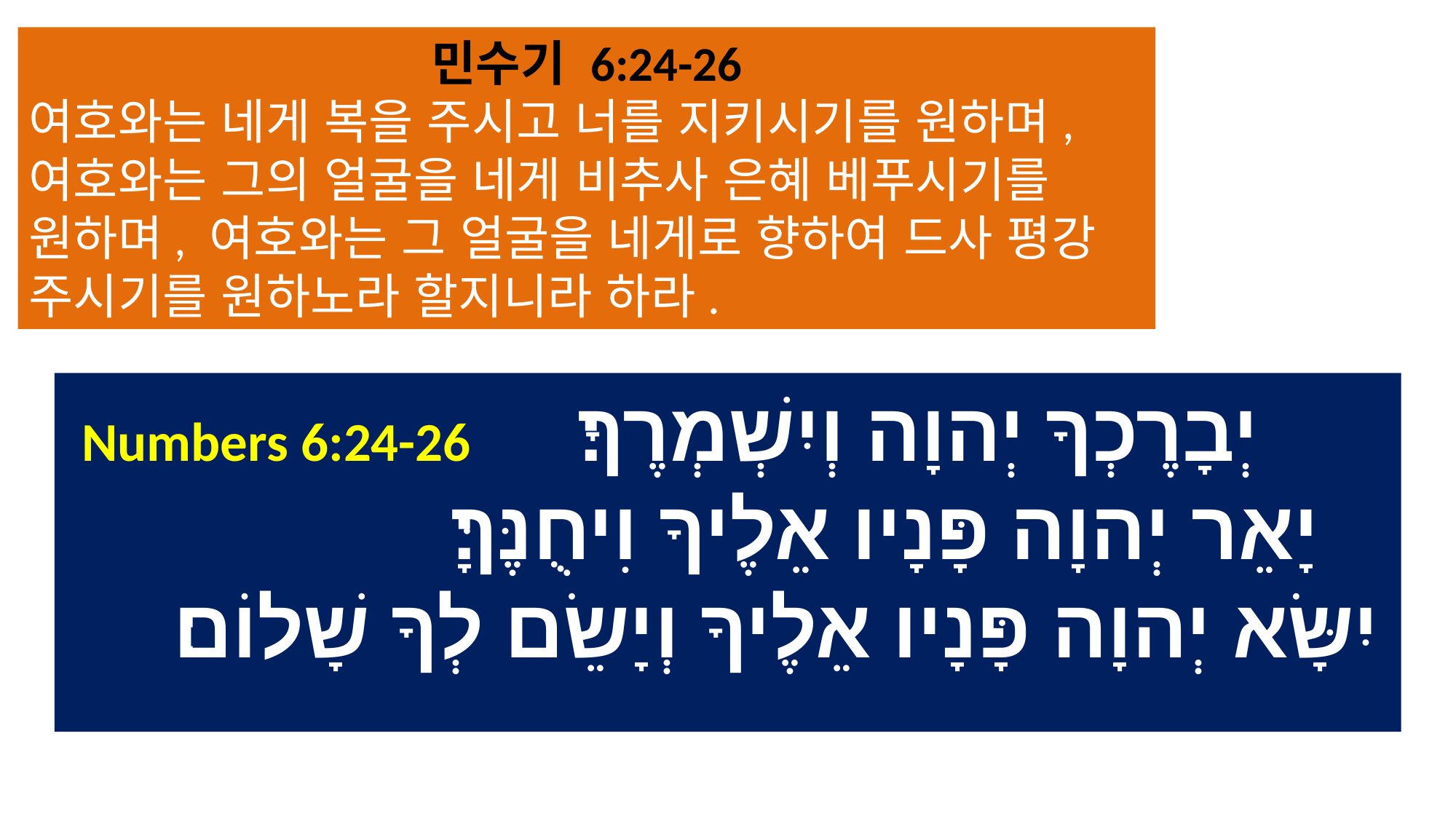

민수기 6:24-26
여호와는 네게 복을 주시고 너를 지키시기를 원하며, 여호와는 그의 얼굴을 네게 비추사 은혜 베푸시기를 원하며, 여호와는 그 얼굴을 네게로 향하여 드사 평강 주시기를 원하노라 할지니라 하라.
 ‎  יְבָרֶכְךָ יְהוָה וְיִשְׁמְרֶךָ׃     Numbers 6:24-26
יָאֵר יְהוָה פָּנָיו אֵלֶיךָ וִיחֻנֶּךָּ׃
‎יִשָּׂא יְהוָה פָּנָיו אֵלֶיךָ וְיָשֵׂם לְךָ שָׁלוֹם׃